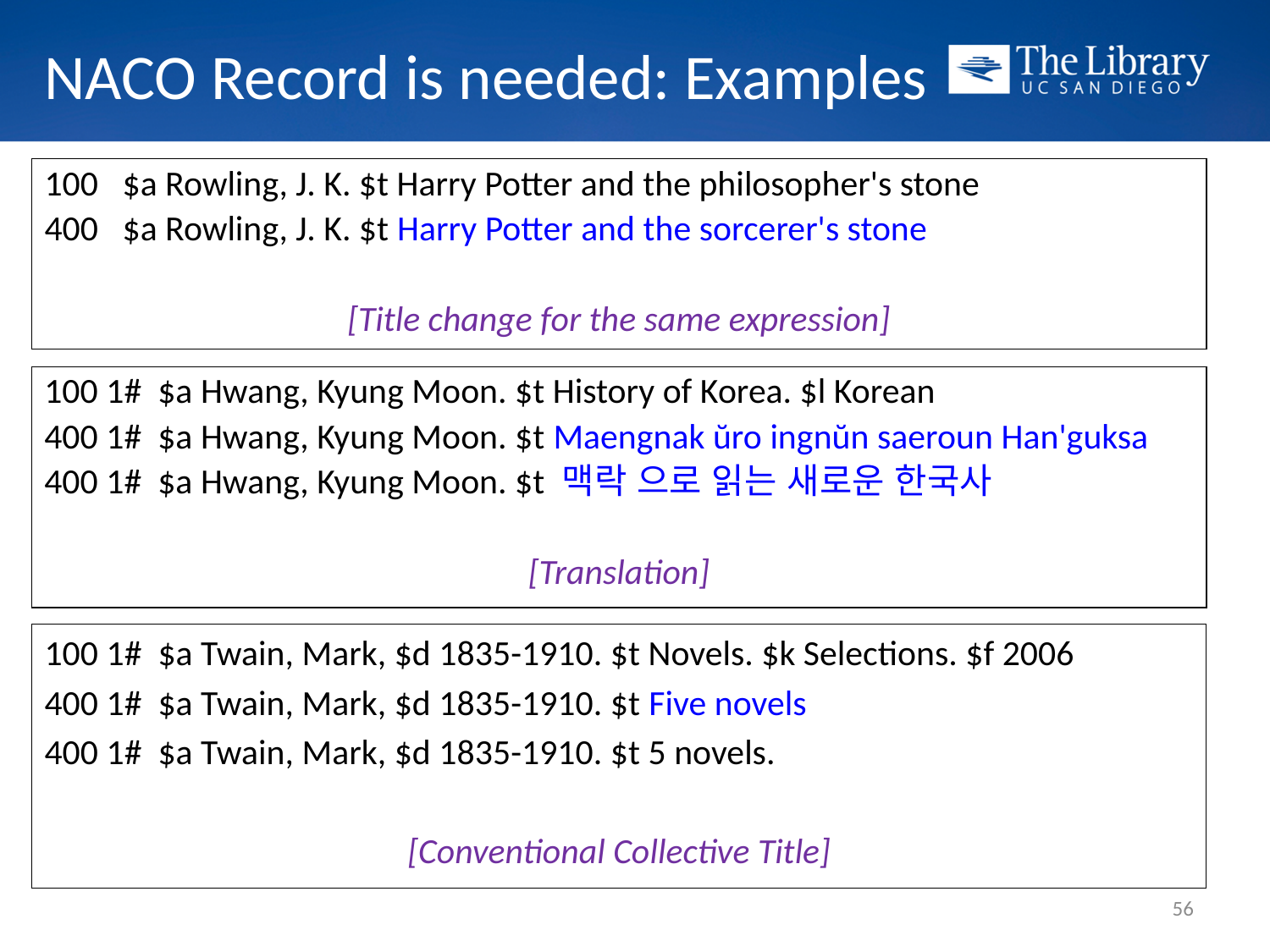

# NACO Record is needed: Examples
100   $a Rowling, J. K. $t Harry Potter and the philosopher's stone
400   $a Rowling, J. K. $t Harry Potter and the sorcerer's stone

[Title change for the same expression]
100 1#  $a Hwang, Kyung Moon. $t History of Korea. $l Korean
400 1#  $a Hwang, Kyung Moon. $t Maengnak ŭro ingnŭn saeroun Han'guksa
400 1#  $a Hwang, Kyung Moon. $t 맥락 으로 읽는 새로운 한국사

[Translation]
100 1#  $a Twain, Mark, $d 1835-1910. $t Novels. $k Selections. $f 2006
400 1#  $a Twain, Mark, $d 1835-1910. $t Five novels
400 1#  $a Twain, Mark, $d 1835-1910. $t 5 novels.

[Conventional Collective Title]
56